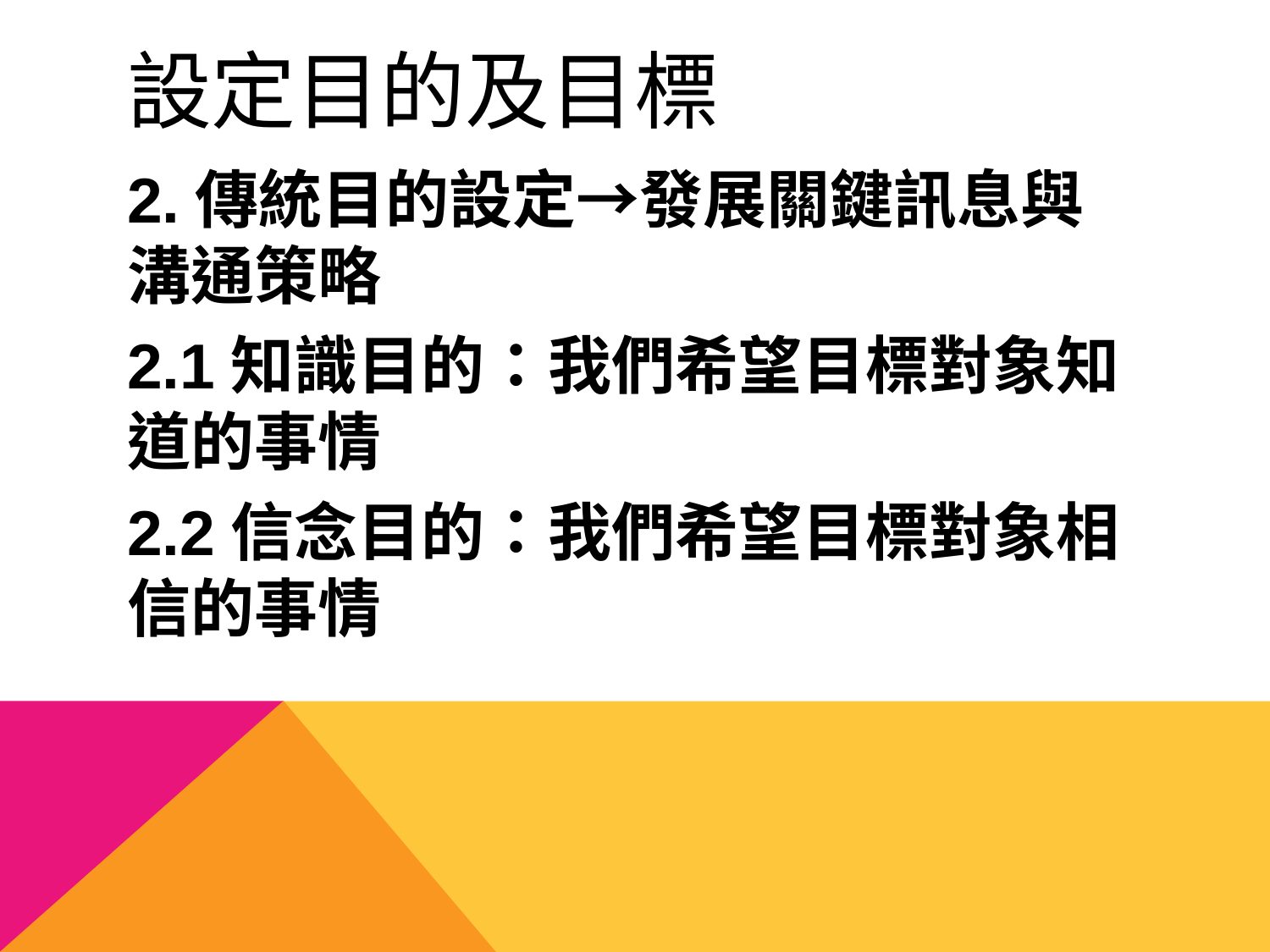

# 設定目的及目標
2.傳統目的設定→發展關鍵訊息與溝通策略
2.1知識目的：我們希望目標對象知道的事情
2.2信念目的：我們希望目標對象相信的事情